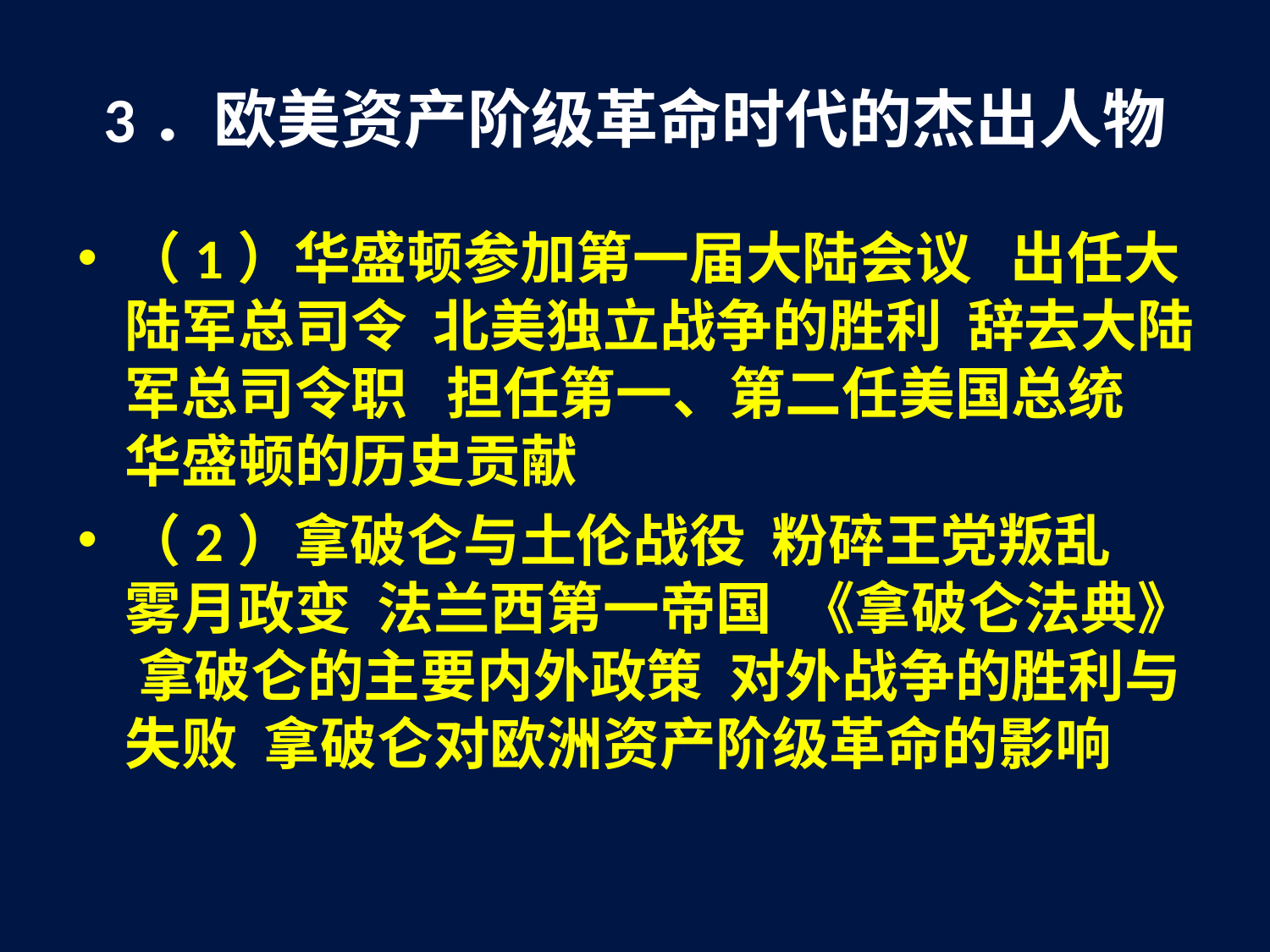

# 3．欧美资产阶级革命时代的杰出人物
（1）华盛顿参加第一届大陆会议   出任大陆军总司令  北美独立战争的胜利  辞去大陆军总司令职   担任第一、第二任美国总统   华盛顿的历史贡献
（2）拿破仑与土伦战役  粉碎王党叛乱    雾月政变  法兰西第一帝国  《拿破仑法典》  拿破仑的主要内外政策  对外战争的胜利与失败  拿破仑对欧洲资产阶级革命的影响